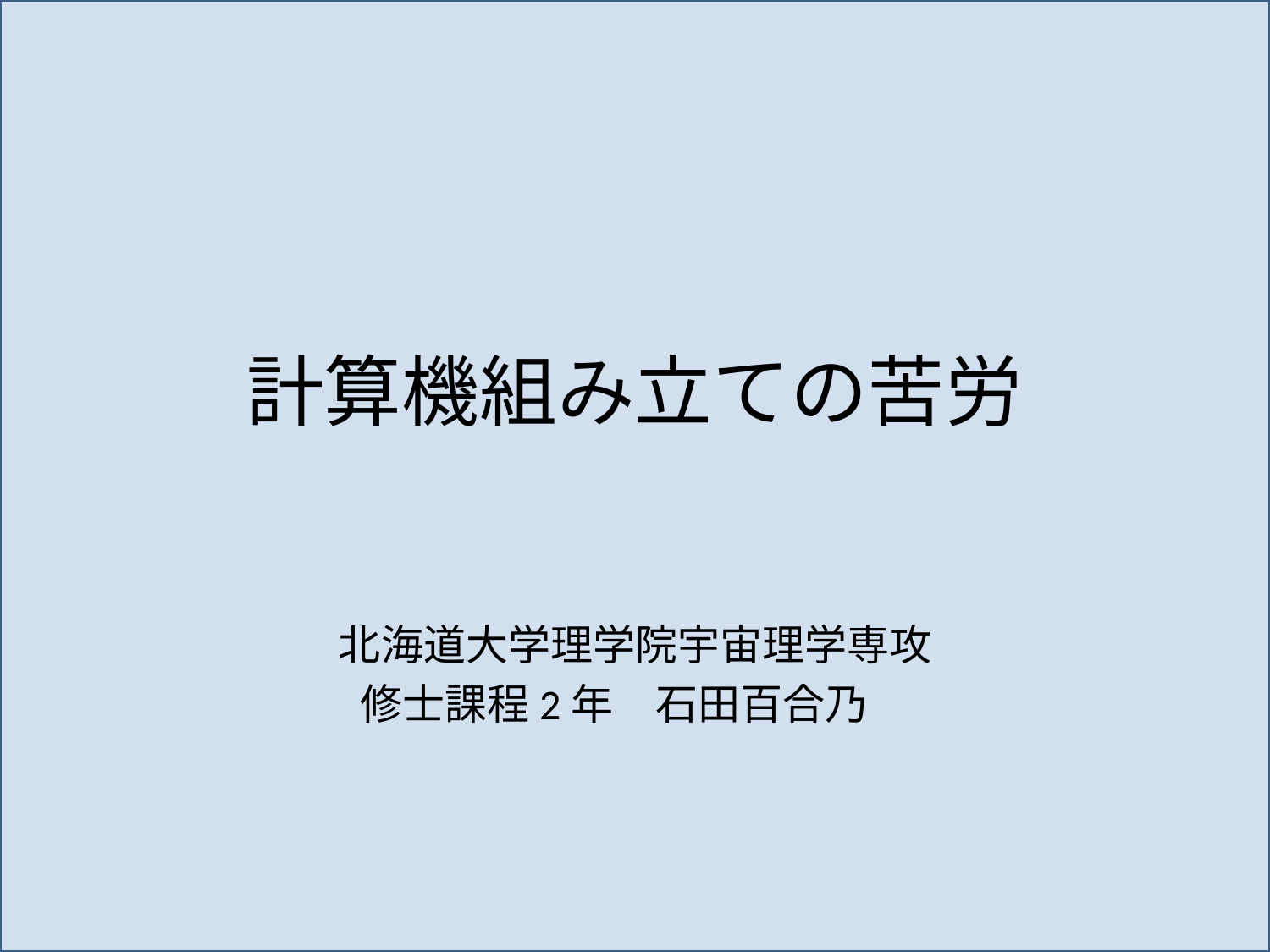

# 計算機組み立ての苦労
北海道大学理学院宇宙理学専攻
修士課程2年　石田百合乃